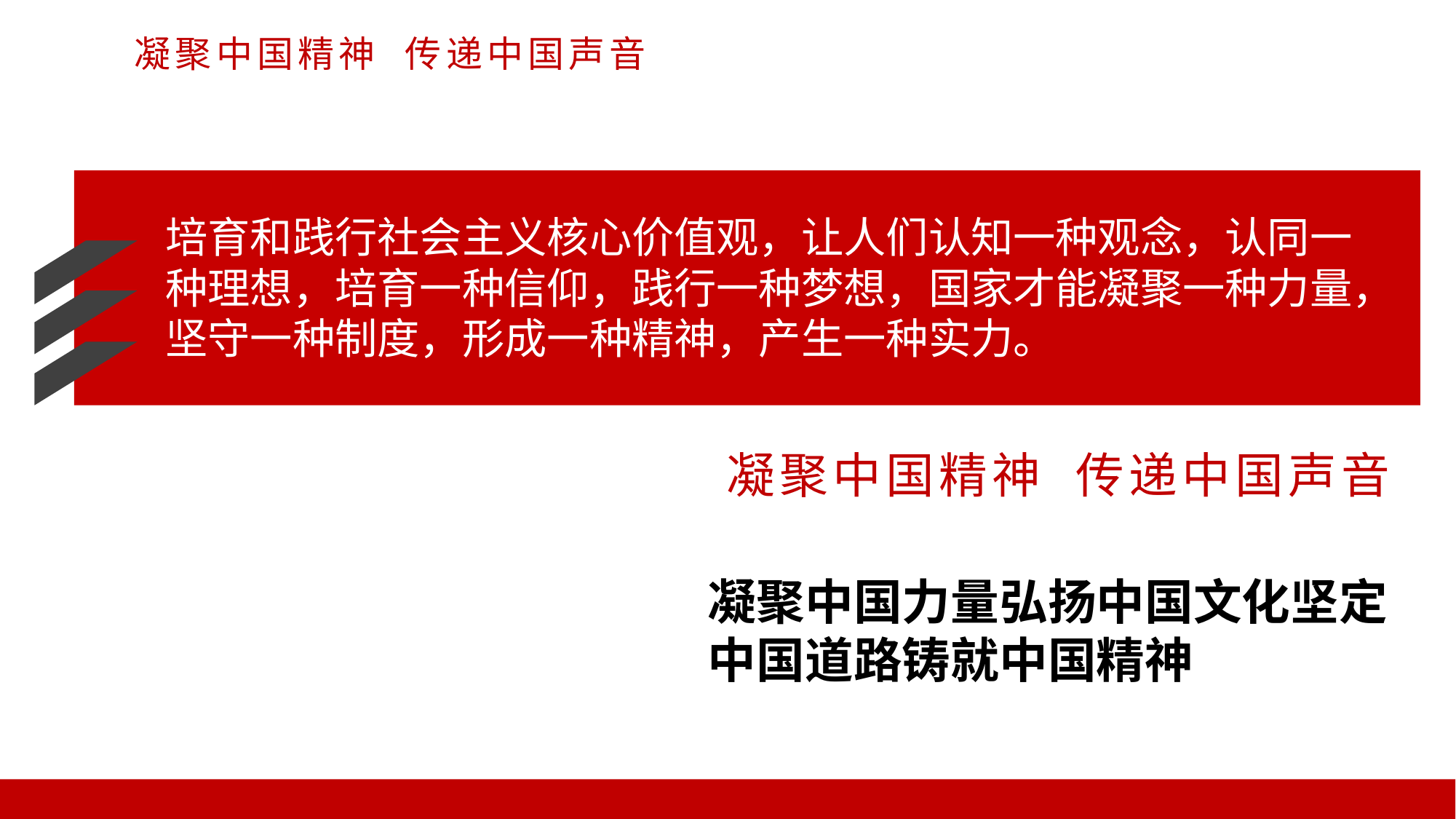

凝聚中国精神  传递中国声音

培育和践行社会主义核心价值观，让人们认知一种观念，认同一种理想，培育一种信仰，践行一种梦想，国家才能凝聚一种力量，坚守一种制度，形成一种精神，产生一种实力。

凝聚中国精神  传递中国声音
凝聚中国力量弘扬中国文化坚定中国道路铸就中国精神